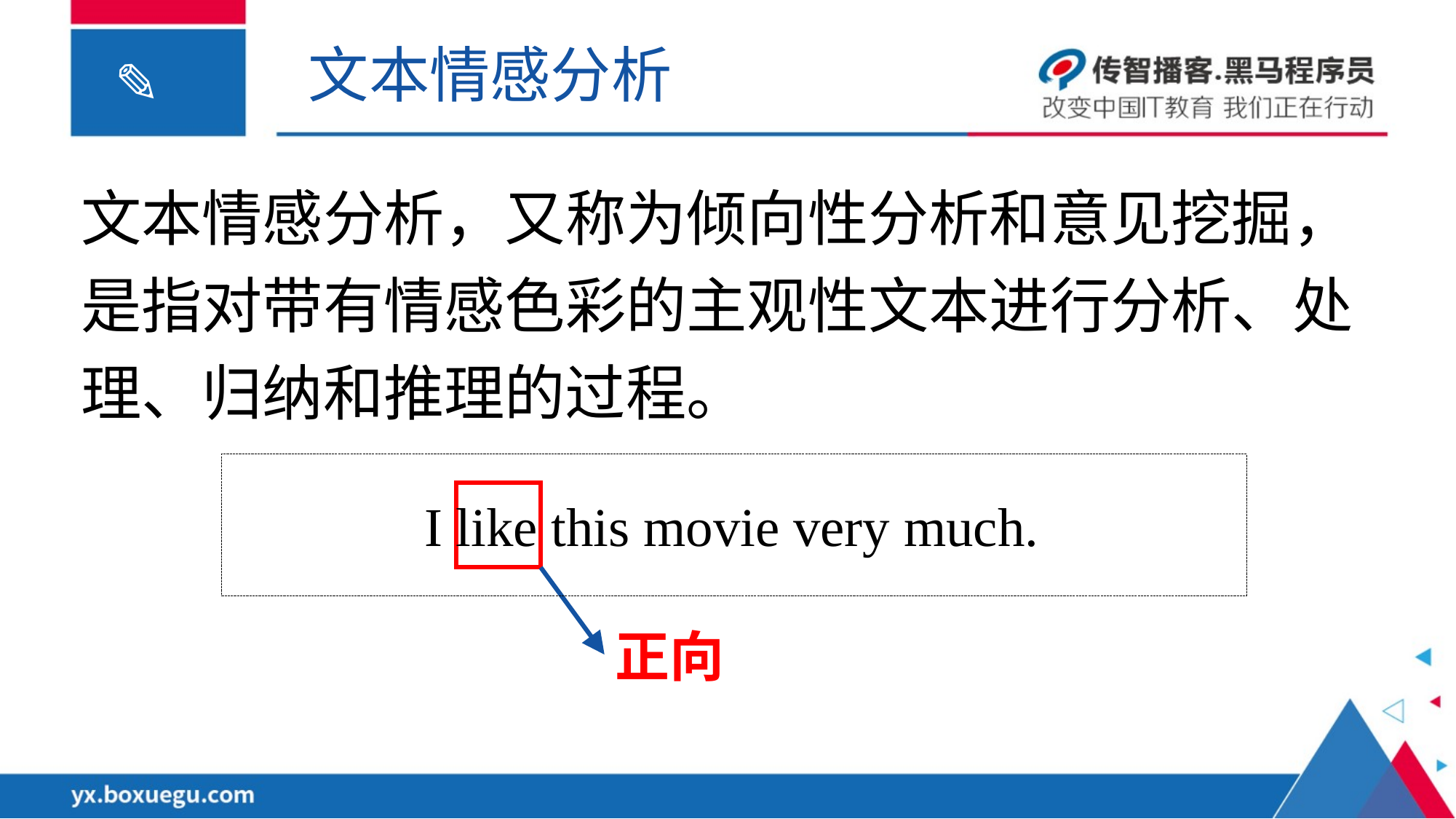

文本情感分析
文本情感分析，又称为倾向性分析和意见挖掘，是指对带有情感色彩的主观性文本进行分析、处理、归纳和推理的过程。

I like this movie very much.
正向